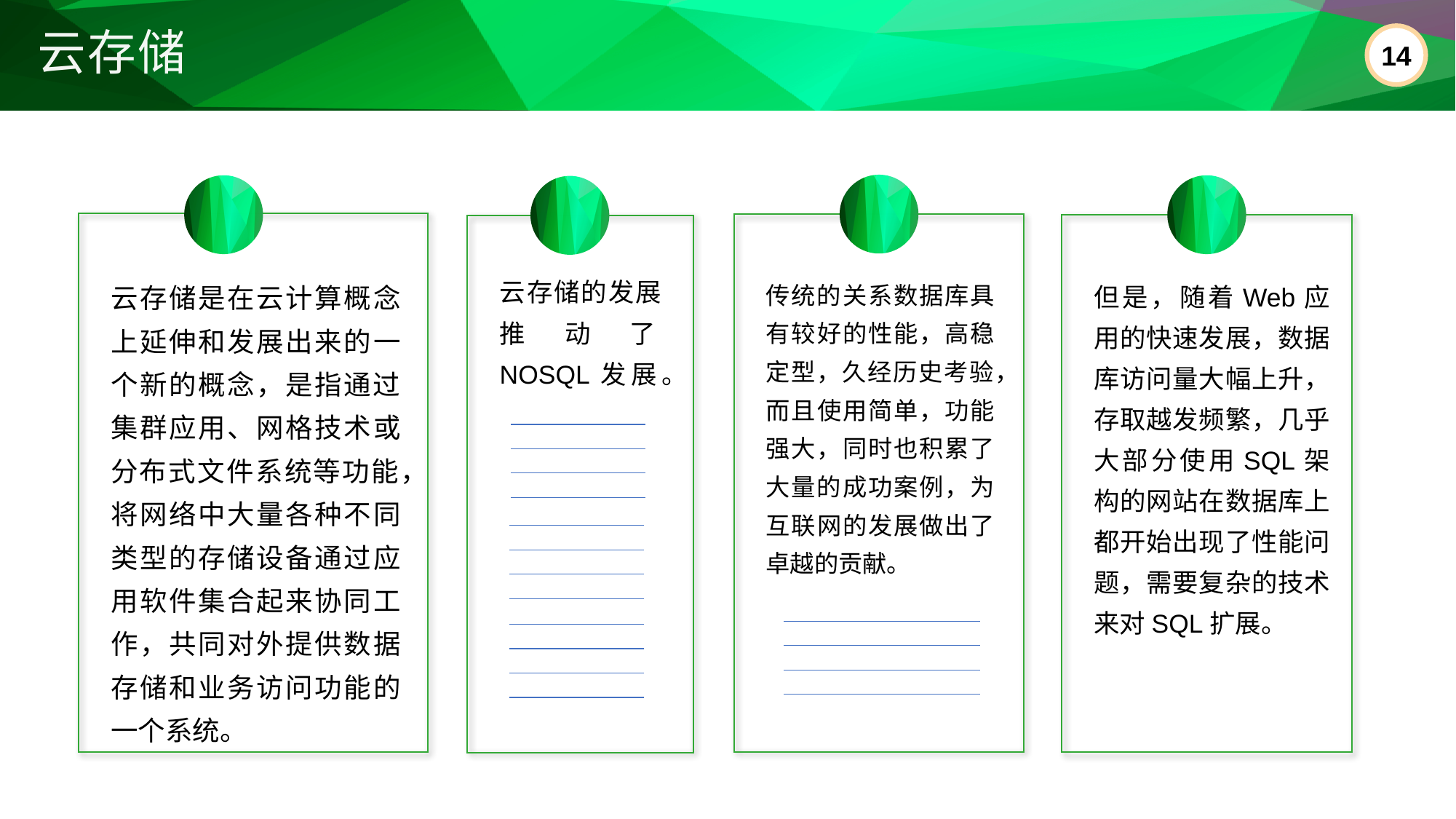

云存储

云存储的发展推动了NOSQL发展。
云存储是在云计算概念上延伸和发展出来的一个新的概念，是指通过集群应用、网格技术或分布式文件系统等功能，将网络中大量各种不同类型的存储设备通过应用软件集合起来协同工作，共同对外提供数据存储和业务访问功能的一个系统。
传统的关系数据库具有较好的性能，高稳定型，久经历史考验，而且使用简单，功能强大，同时也积累了大量的成功案例，为互联网的发展做出了卓越的贡献。
但是，随着Web应用的快速发展，数据库访问量大幅上升，存取越发频繁，几乎大部分使用SQL架构的网站在数据库上都开始出现了性能问题，需要复杂的技术来对SQL扩展。